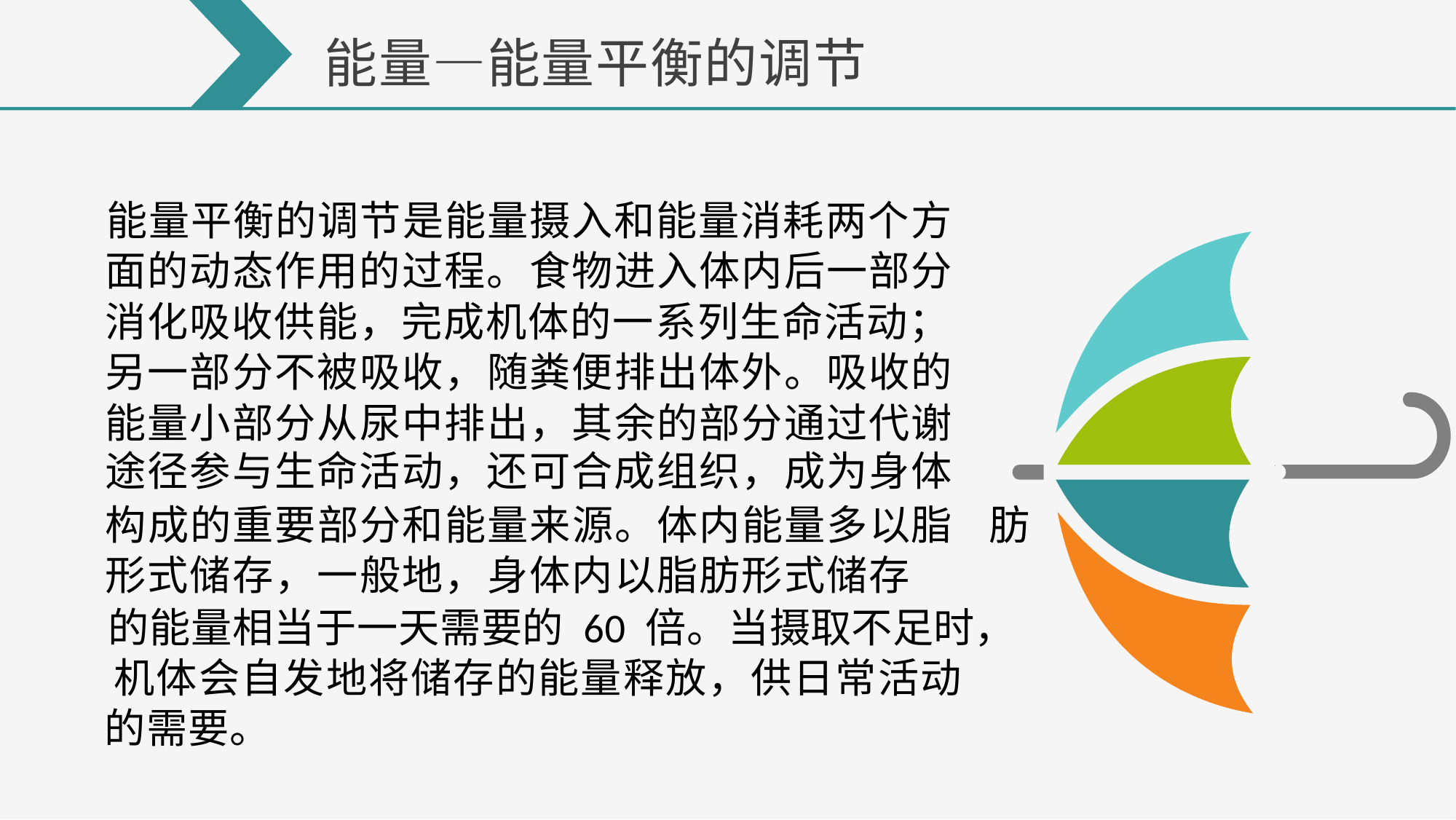

能量—能量平衡的调节

能量平衡的调节是能量摄入和能量消耗两个方 面的动态作用的过程。食物进入体内后一部分 消化吸收供能，完成机体的一系列生命活动； 另一部分不被吸收，随粪便排出体外。吸收的 能量小部分从尿中排出，其余的部分通过代谢

途径参与生命活动，还可合成组织，成为身体
构成的重要部分和能量来源。体内能量多以脂    肪形式储存，一般地，身体内以脂肪形式储存

的能量相当于一天需要的 60 倍。当摄取不足时， 机体会自发地将储存的能量释放，供日常活动  的需要。